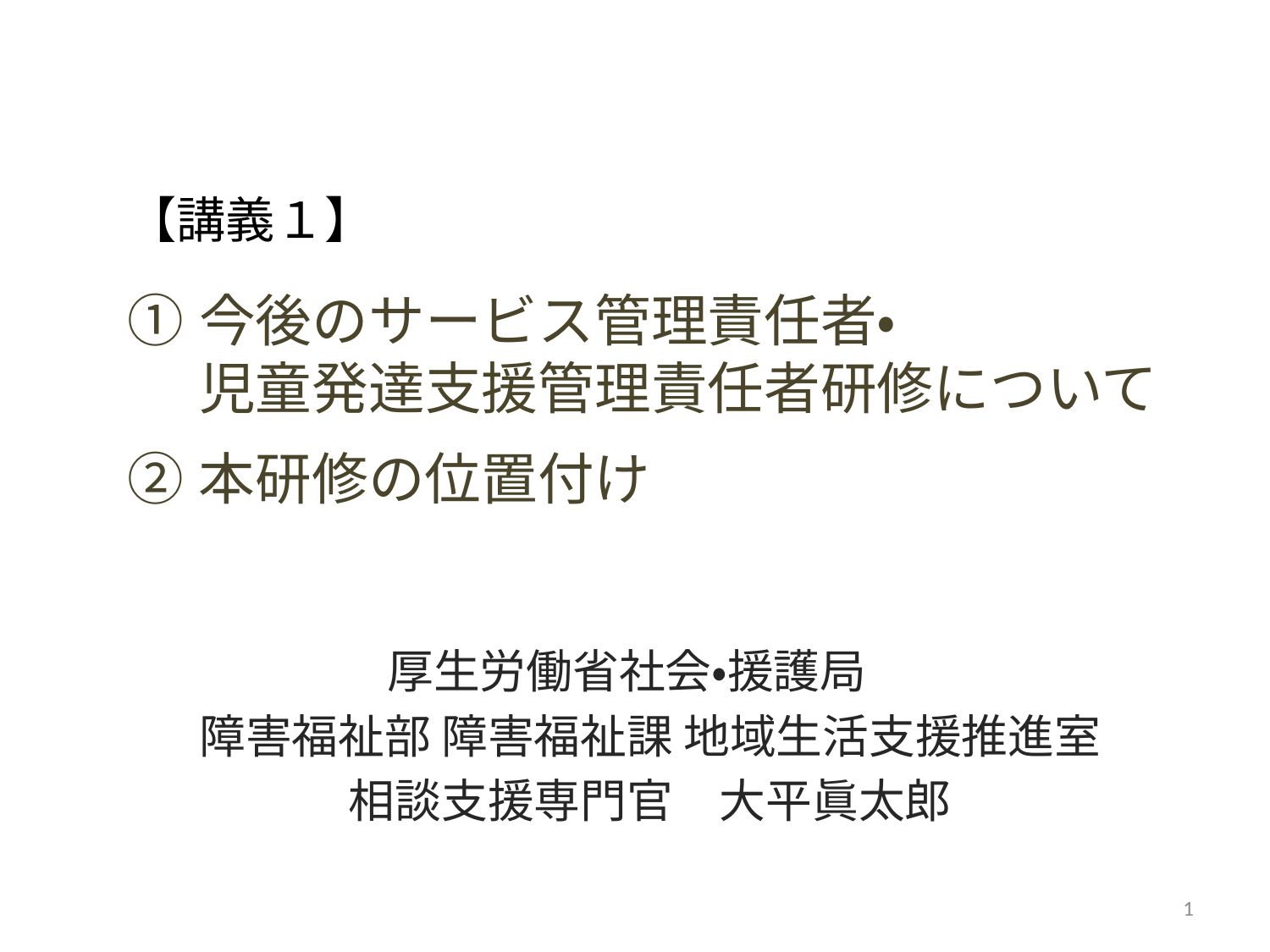

【講義１】
# 今後のサービス管理責任者・ 児童発達支援管理責任者研修について
本研修の位置付け
厚生労働省社会・援護局
障害福祉部 障害福祉課 地域生活支援推進室
相談支援専門官　大平眞太郎

1